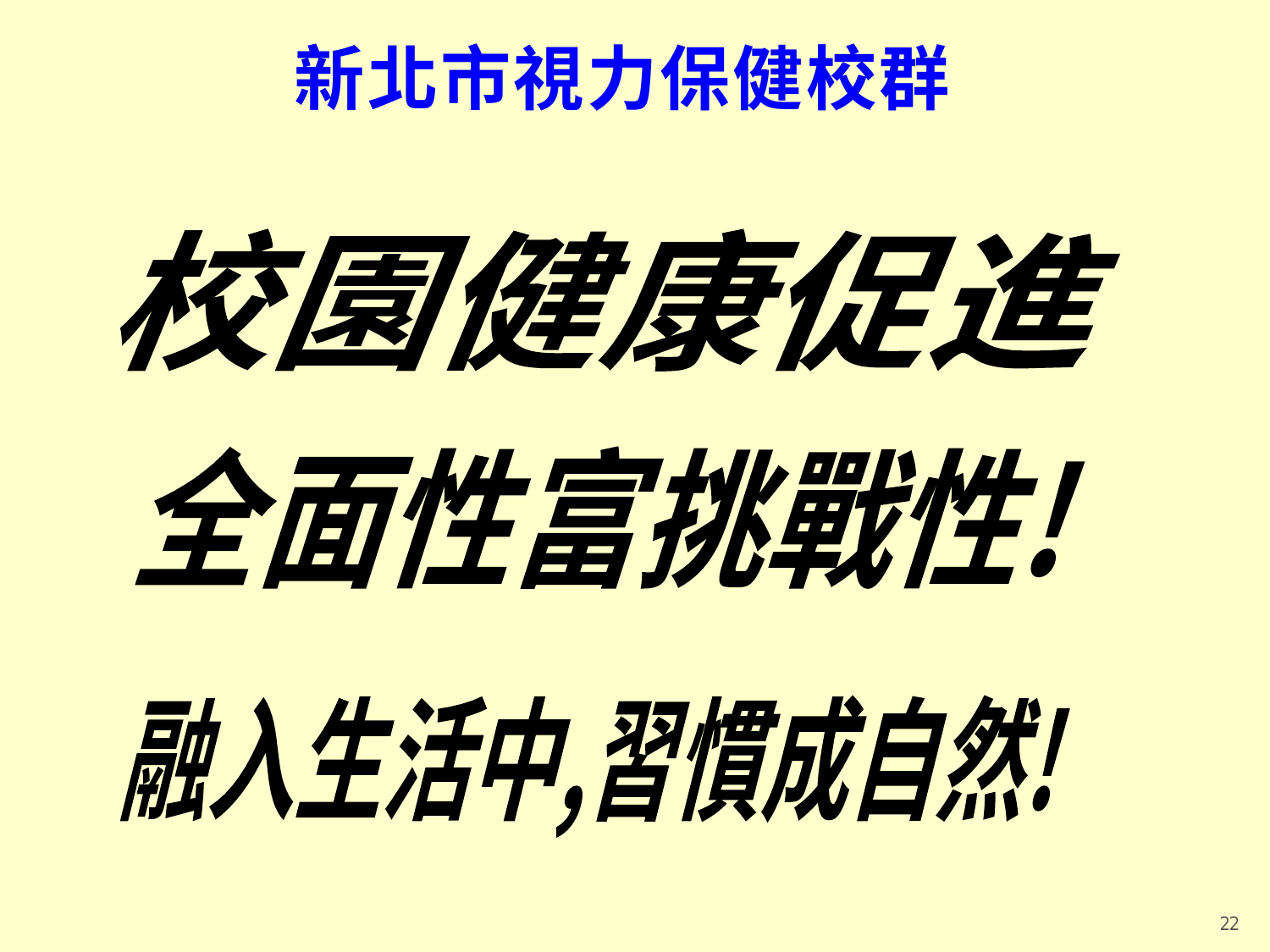

新北市視力保健校群
校園健康促進
全面性富挑戰性!
融入生活中,習慣成自然!

22